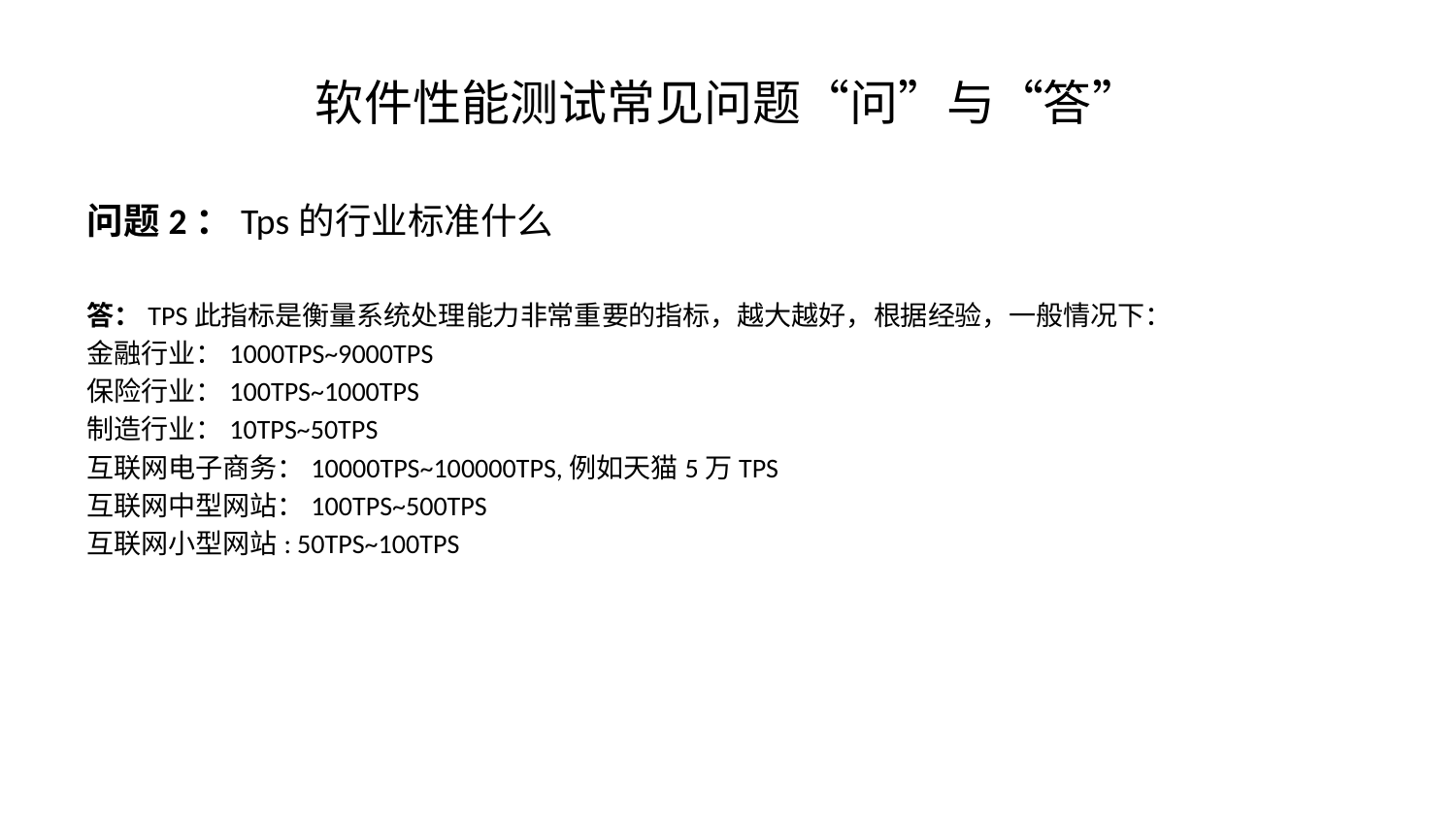

# 软件性能测试常见问题“问”与“答”
问题2：Tps的行业标准什么

答：TPS此指标是衡量系统处理能力非常重要的指标，越大越好，根据经验，一般情况下：
金融行业：1000TPS~9000TPS
保险行业：100TPS~1000TPS
制造行业：10TPS~50TPS
互联网电子商务：10000TPS~100000TPS,例如天猫5万TPS
互联网中型网站：100TPS~500TPS
互联网小型网站: 50TPS~100TPS